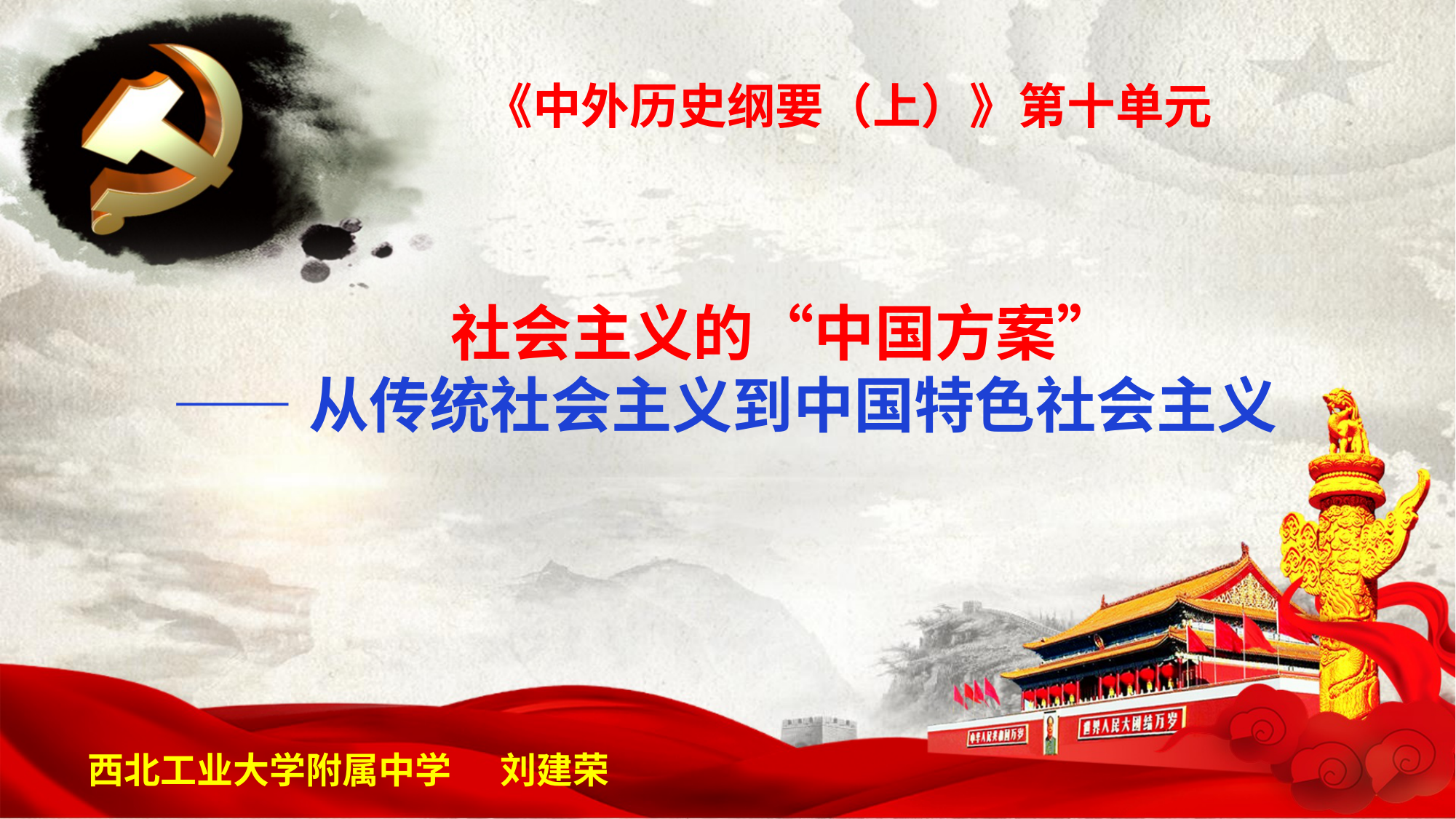

《中外历史纲要（上）》第十单元
                社会主义的“中国方案”
              ——从传统社会主义到中国特色社会主义
西北工业大学附属中学      刘建荣